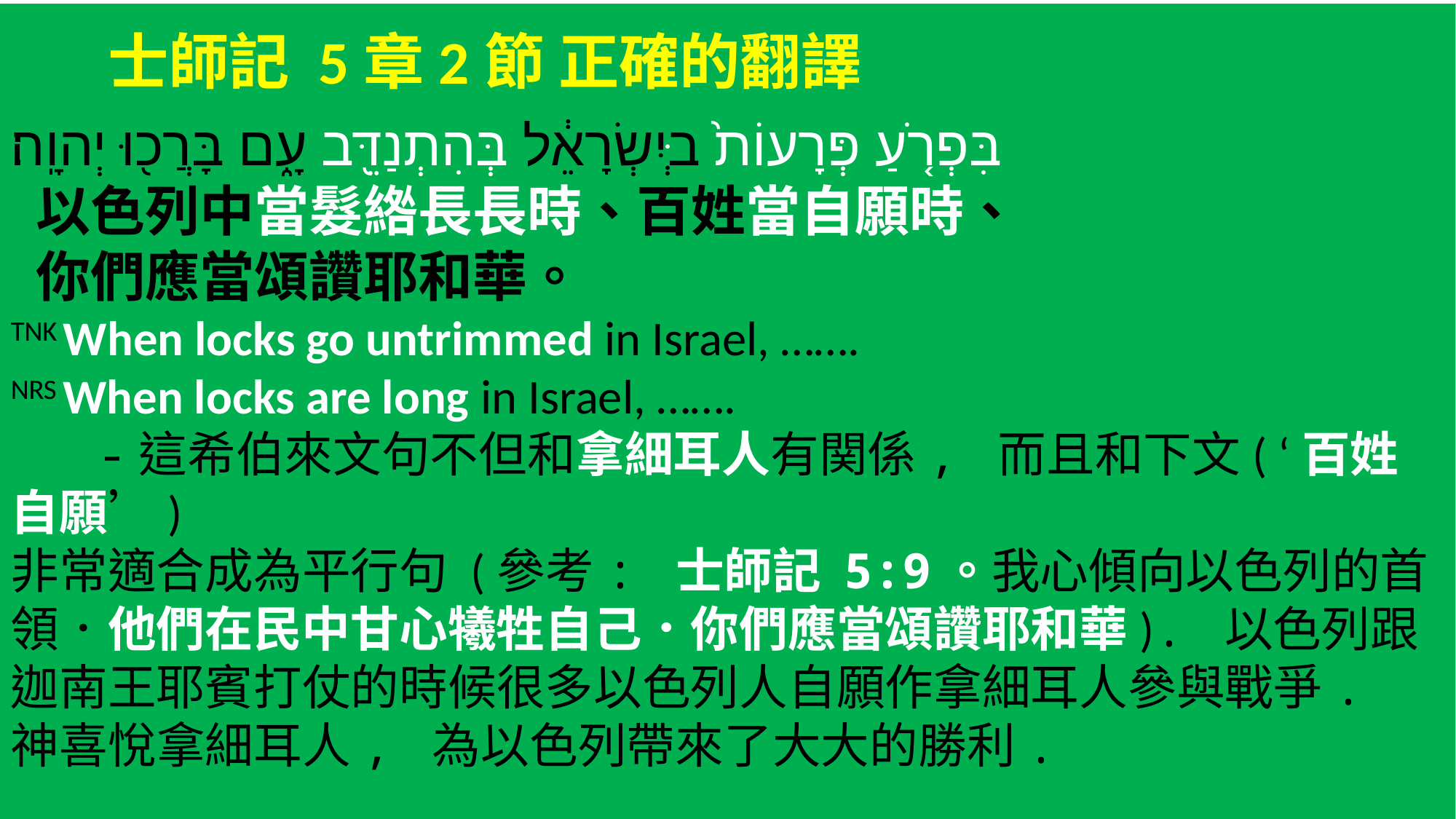

士師記 5章2節 正確的翻譯

בִּפְרֹ֤עַ פְּרָעוֹת֙ בְּיִשְׂרָאֵ֔ל בְּהִתְנַדֵּ֖ב עָ֑ם בָּרֲכ֖וּ יְהוָֽה׃
 以色列中當髮綹長長時、百姓當自願時、
 你們應當頌讚耶和華。
TNK When locks go untrimmed in Israel, …….
NRS When locks are long in Israel, …….
   -這希伯來文句不但和拿細耳人有関係, 而且和下文( ‘百姓自願’)
非常適合成為平行句 (參考: 士師記 5:9。我心傾向以色列的首領．他們在民中甘心犧牲自己．你們應當頌讚耶和華). 以色列跟迦南王耶賓打仗的時候很多以色列人自願作拿細耳人參與戰爭. 神喜悅拿細耳人, 為以色列帶來了大大的勝利.